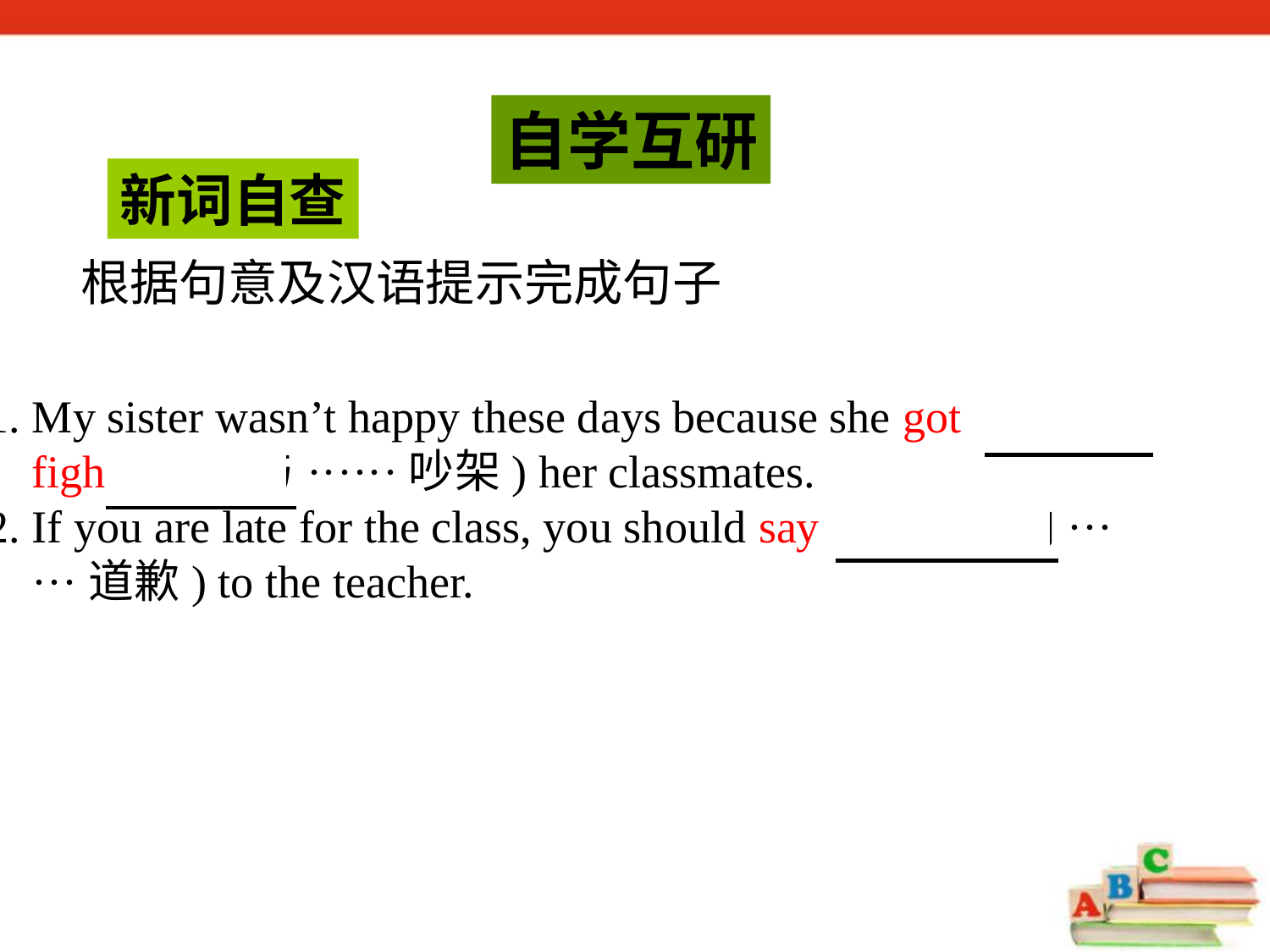

自学互研
新词自查
根据句意及汉语提示完成句子

1. My sister wasn’t happy these days because she got into a
    fight with (与······吵架) her classmates.
2. If you are late for the class, you should say sorry to (向···
    ···道歉) to the teacher.